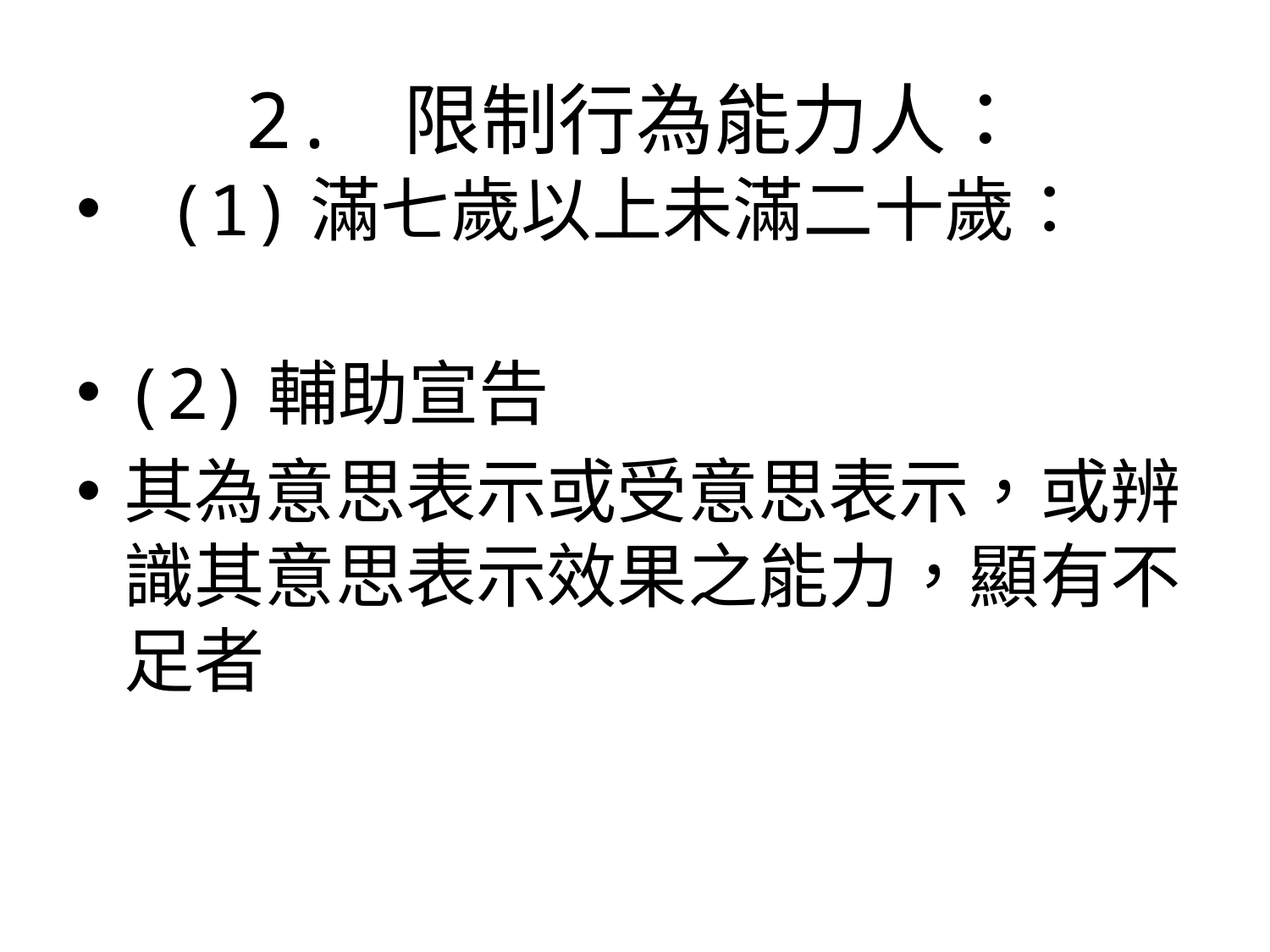

# 2. 限制行為能力人：
 (1)滿七歲以上未滿二十歲：
(2)輔助宣告
其為意思表示或受意思表示，或辨識其意思表示效果之能力，顯有不足者